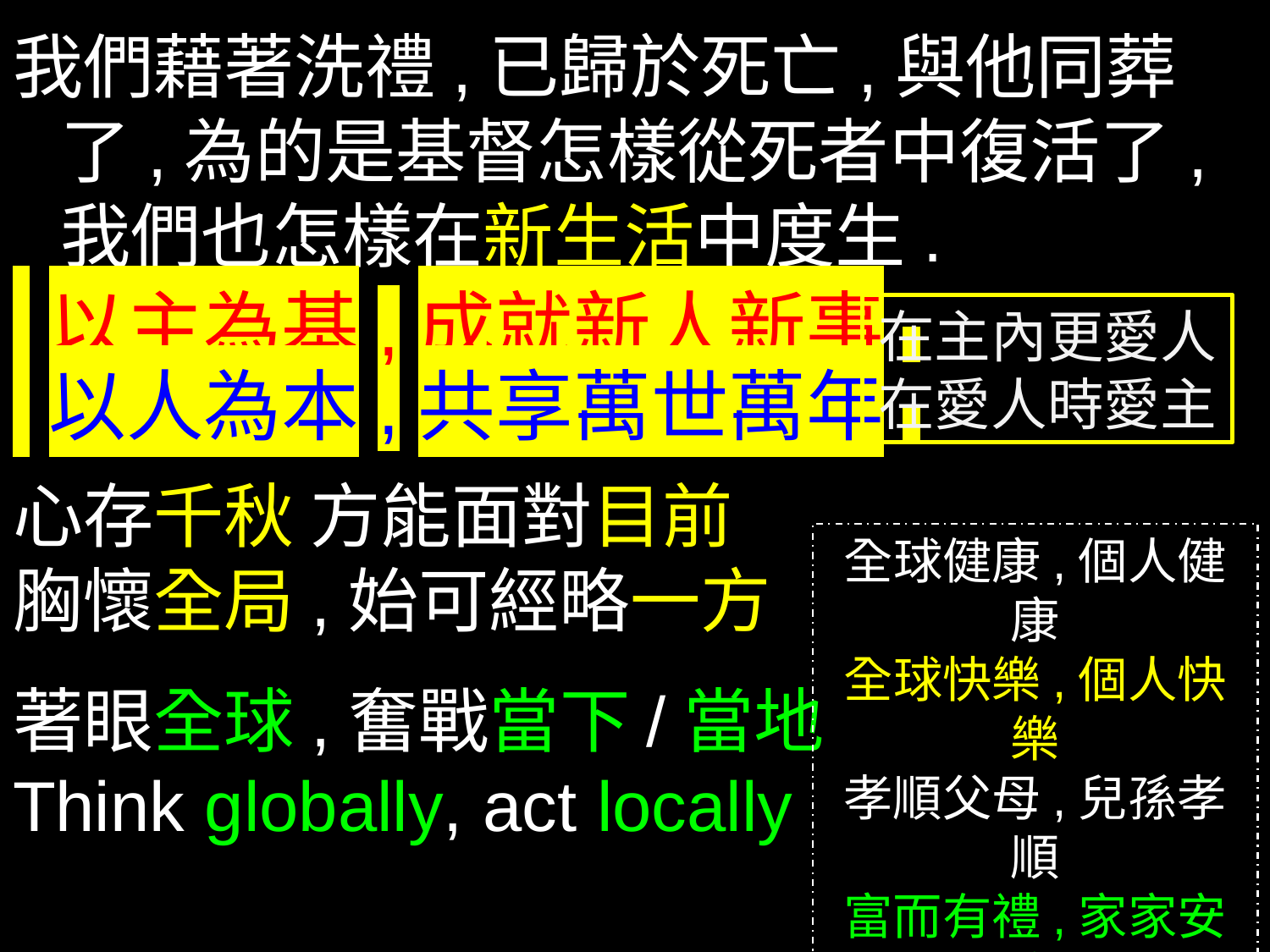

我們藉著洗禮,已歸於死亡,與他同葬了,為的是基督怎樣從死者中復活了,我們也怎樣在新生活中度生.
 以主為基,成就新人新事1
 以人為本,共享萬世萬年1
心存千秋 方能面對目前
胸懷全局,始可經略一方
著眼全球,奮戰當下/當地
Think globally, act locally
在主內更愛人
在愛人時愛主
全球健康,個人健康
全球快樂,個人快樂
孝順父母,兒孫孝順
富而有禮,家家安寧